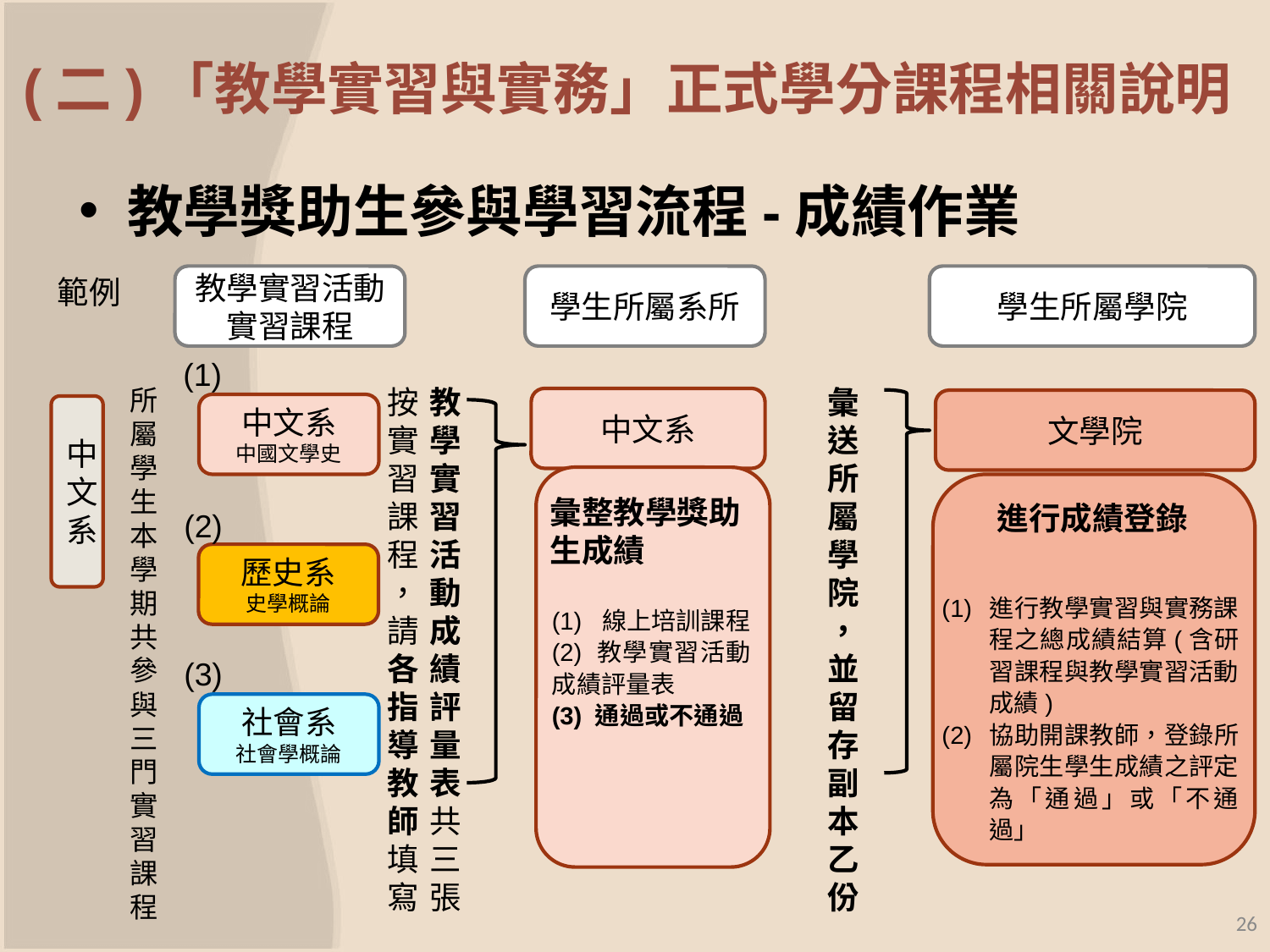

(二)「教學實習與實務」正式學分課程相關說明
#
教學獎助生參與學習流程-成績作業
範例
教學實習活動
實習課程
學生所屬系所
學生所屬學院
(1)
彙送所屬學院，並留存副本乙份
按實習課程，
請各指導教師
填寫
教學實習活動成績評量表共三張
所屬學生本學期共參與三門實習課程
中文系

文學院
中文系
中國文學史
中文系

彙整教學獎助生成績
進行成績登錄
(2)
歷史系
史學概論
進行教學實習與實務課程之總成績結算(含研習課程與教學實習活動成績)
協助開課教師，登錄所屬院生學生成績之評定為「通過」或「不通過」
(1)  線上培訓課程
(2) 教學實習活動成績評量表
(3) 通過或不通過
(3)
社會系
社會學概論
26